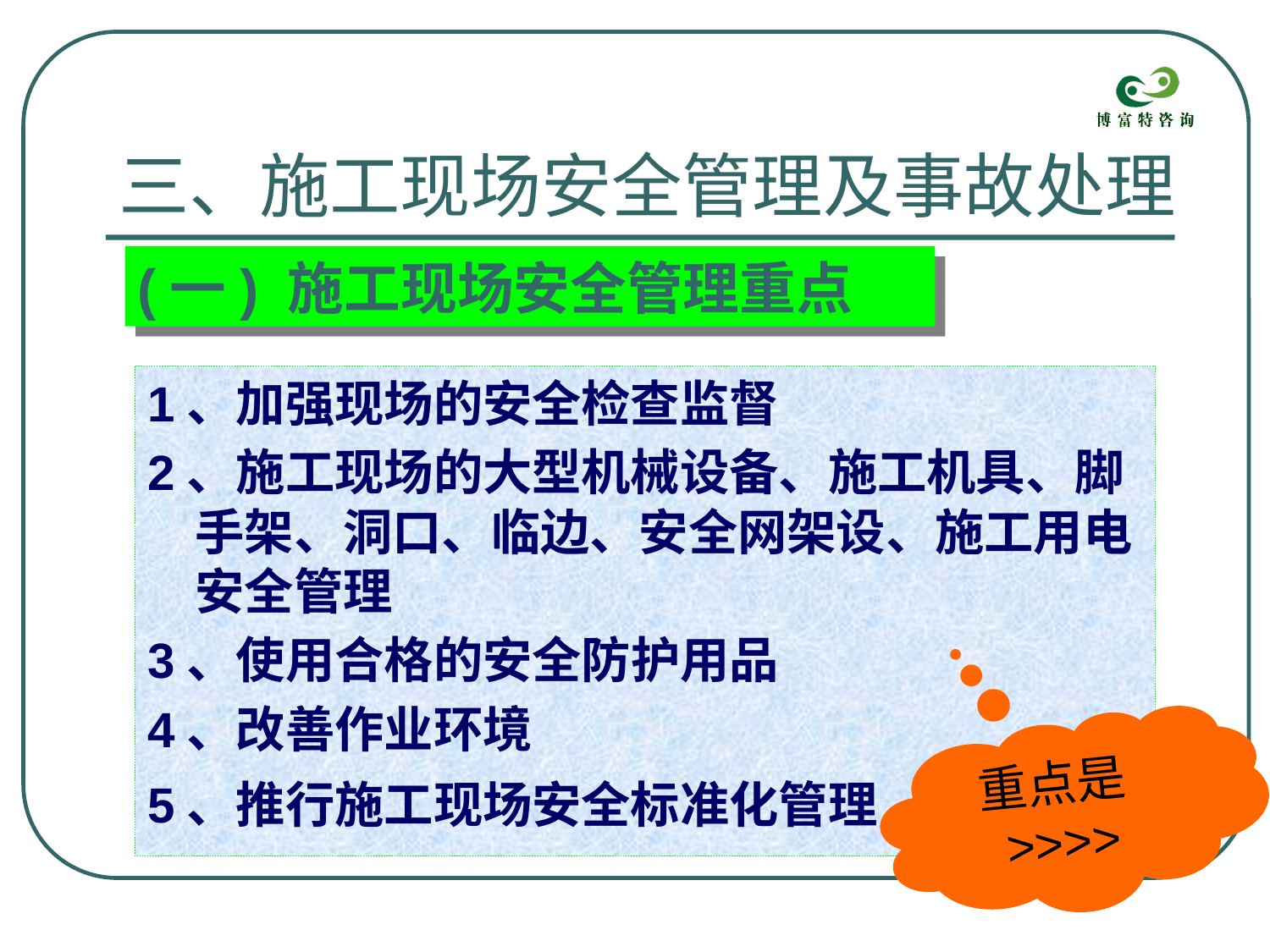

# 三、施工现场安全管理及事故处理
(一) 施工现场安全管理重点
1、加强现场的安全检查监督
2、施工现场的大型机械设备、施工机具、脚手架、洞口、临边、安全网架设、施工用电安全管理
3、使用合格的安全防护用品
4、改善作业环境
5、推行施工现场安全标准化管理
重点是>>>>
17